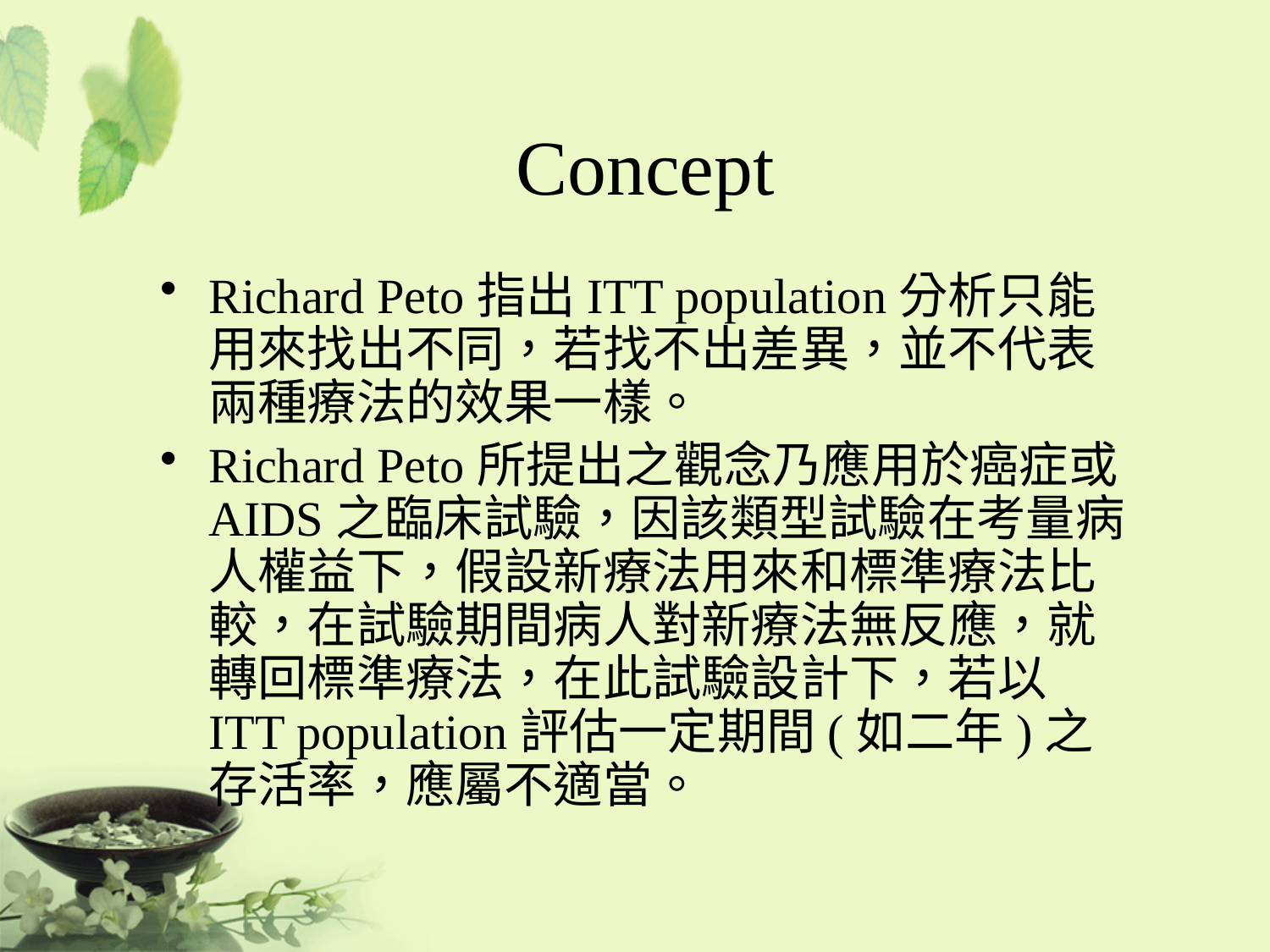

# Concept
Richard Peto指出ITT population分析只能用來找出不同，若找不出差異，並不代表兩種療法的效果一樣。
Richard Peto所提出之觀念乃應用於癌症或AIDS之臨床試驗，因該類型試驗在考量病人權益下，假設新療法用來和標準療法比較，在試驗期間病人對新療法無反應，就轉回標準療法，在此試驗設計下，若以ITT population評估一定期間(如二年)之存活率，應屬不適當。